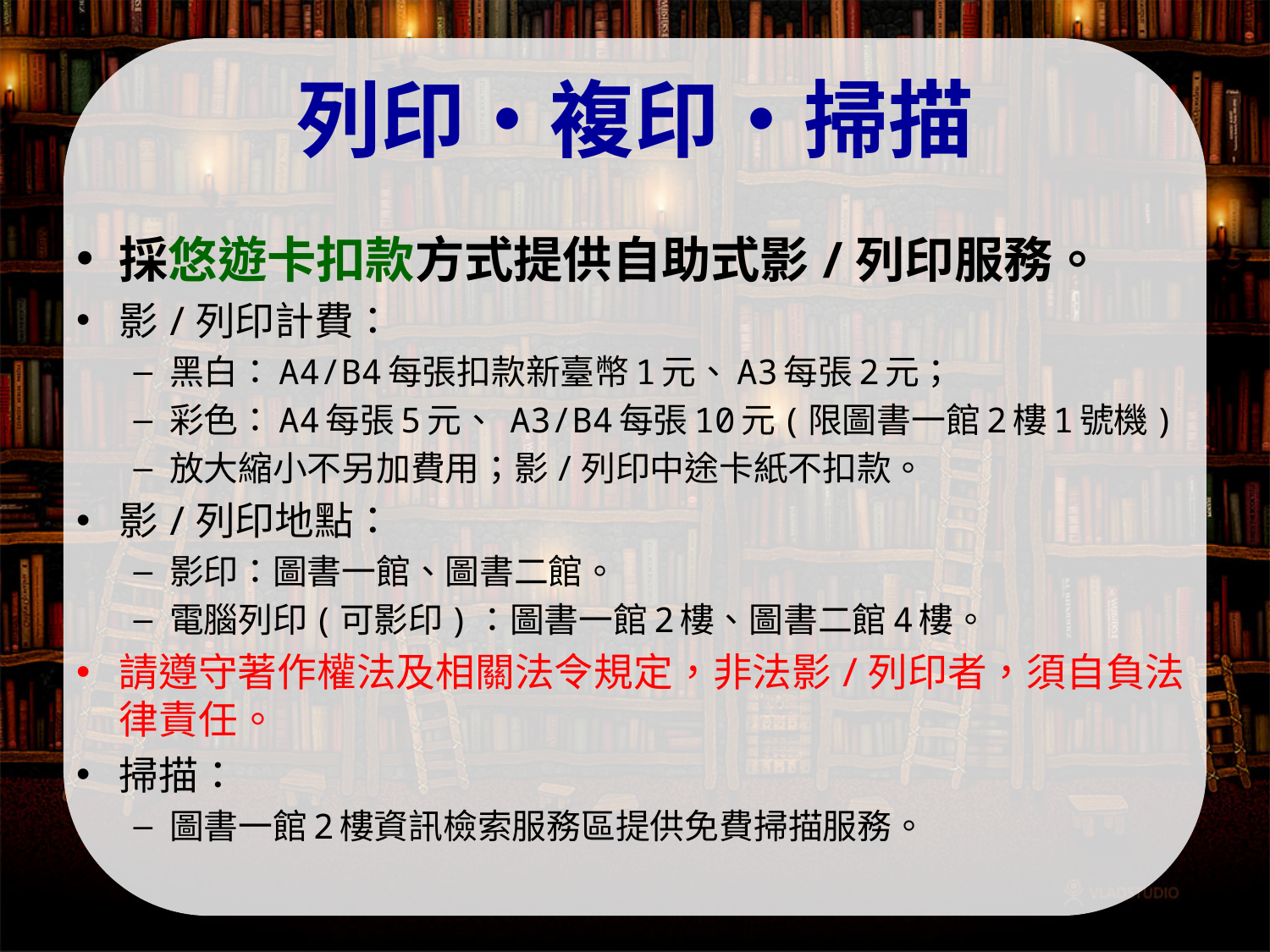

# 列印‧複印‧掃描
採悠遊卡扣款方式提供自助式影/列印服務。
影/列印計費：
黑白：A4/B4每張扣款新臺幣1元、A3每張2元；
彩色：A4每張5元、 A3/B4每張10元(限圖書一館2樓1號機)
放大縮小不另加費用；影/列印中途卡紙不扣款。
影/列印地點：
影印：圖書一館、圖書二館。
電腦列印(可影印)：圖書一館2樓、圖書二館4樓。
請遵守著作權法及相關法令規定，非法影/列印者，須自負法律責任。
掃描：
圖書一館2樓資訊檢索服務區提供免費掃描服務。